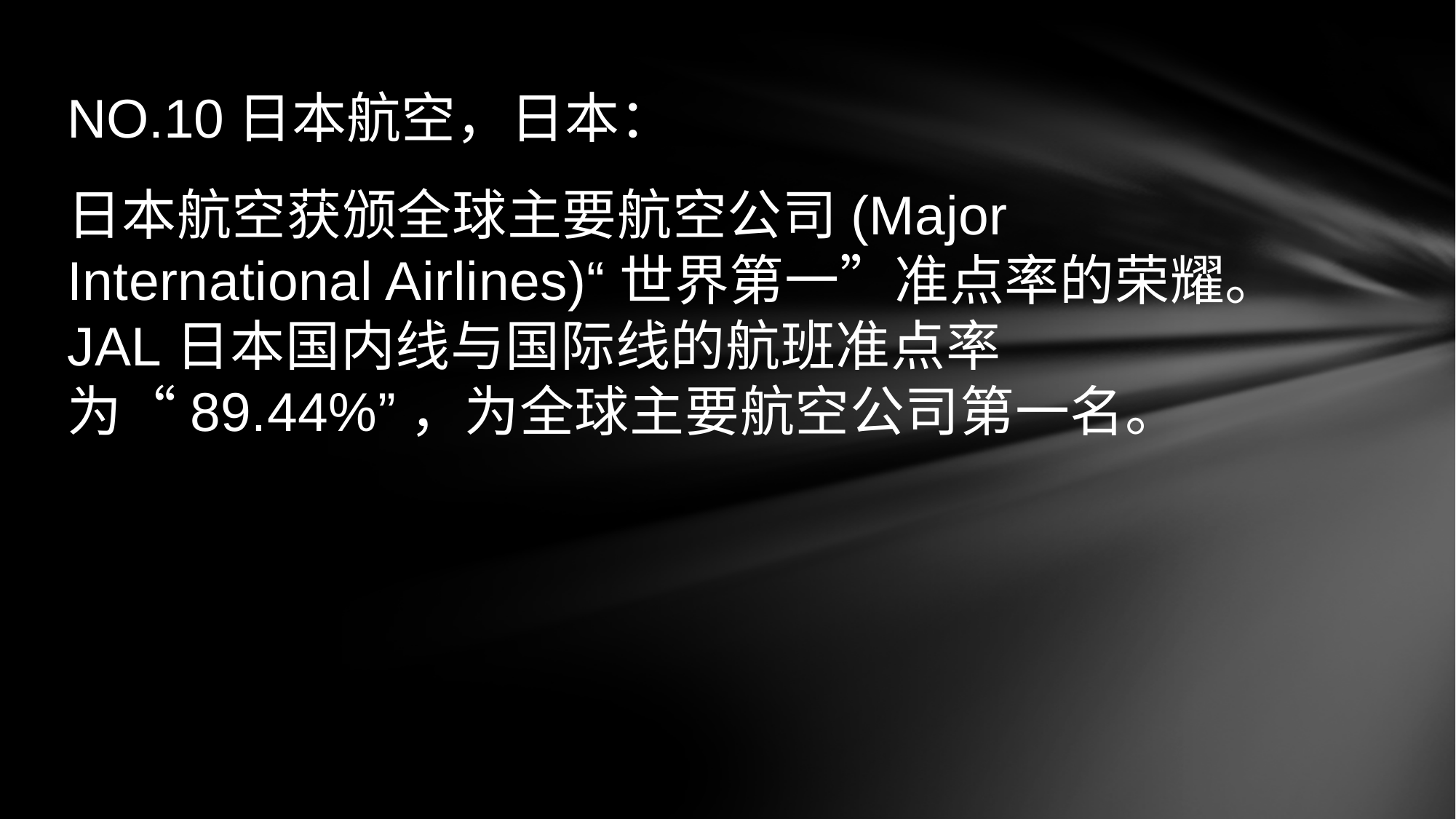

# NO.10日本航空，日本：
日本航空获颁全球主要航空公司(Major International Airlines)“世界第一”准点率的荣耀。JAL日本国内线与国际线的航班准点率为“89.44%”，为全球主要航空公司第一名。